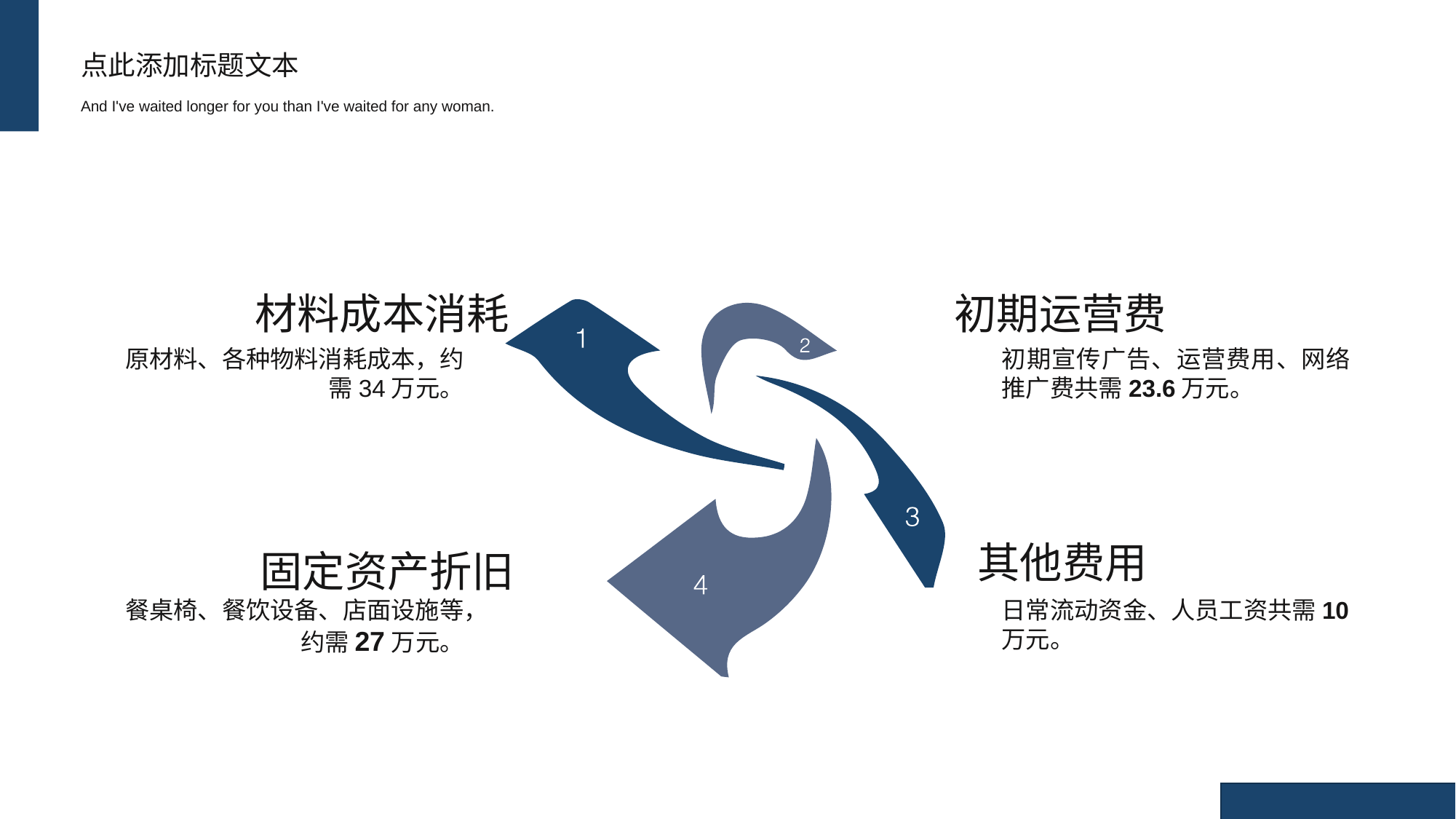

点此添加标题文本
And I've waited longer for you than I've waited for any woman.

材料成本消耗
原材料、各种物料消耗成本，约需34万元。
初期运营费
初期宣传广告、运营费用、网络推广费共需23.6万元。

其他费用
日常流动资金、人员工资共需10万元。
固定资产折旧
餐桌椅、餐饮设备、店面设施等，约需27万元。